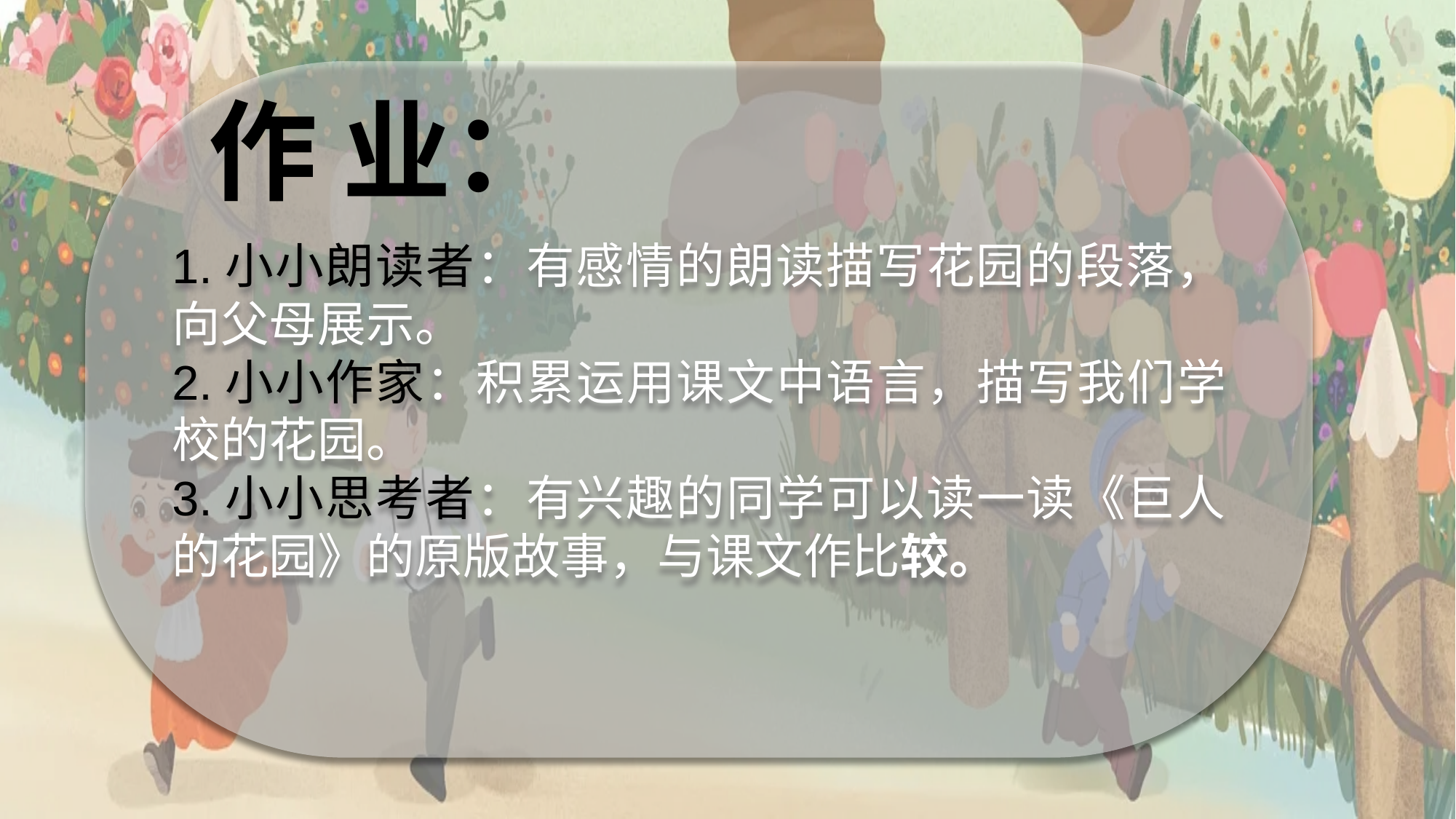

1.小小朗读者：有感情的朗读描写花园的段落，向父母展示。
2.小小作家：积累运用课文中语言，描写我们学校的花园。
3.小小思考者：有兴趣的同学可以读一读《巨人的花园》的原版故事，与课文作比较。
作 业：